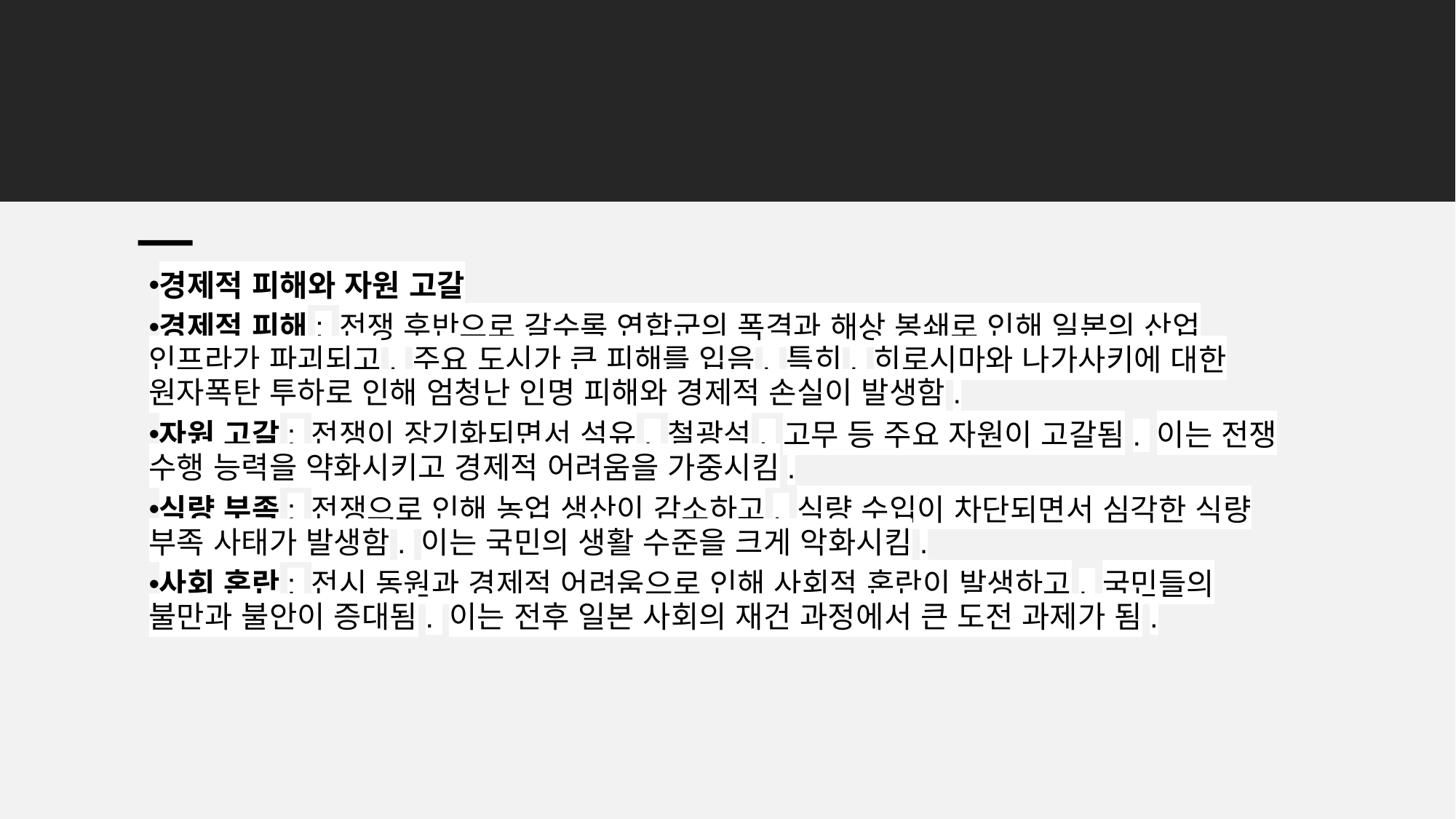

경제적 피해와 자원 고갈
경제적 피해: 전쟁 후반으로 갈수록 연합군의 폭격과 해상 봉쇄로 인해 일본의 산업 인프라가 파괴되고, 주요 도시가 큰 피해를 입음. 특히, 히로시마와 나가사키에 대한 원자폭탄 투하로 인해 엄청난 인명 피해와 경제적 손실이 발생함.
자원 고갈: 전쟁이 장기화되면서 석유, 철광석, 고무 등 주요 자원이 고갈됨. 이는 전쟁 수행 능력을 약화시키고 경제적 어려움을 가중시킴.
식량 부족: 전쟁으로 인해 농업 생산이 감소하고, 식량 수입이 차단되면서 심각한 식량 부족 사태가 발생함. 이는 국민의 생활 수준을 크게 악화시킴.
사회 혼란: 전시 동원과 경제적 어려움으로 인해 사회적 혼란이 발생하고, 국민들의 불만과 불안이 증대됨. 이는 전후 일본 사회의 재건 과정에서 큰 도전 과제가 됨.